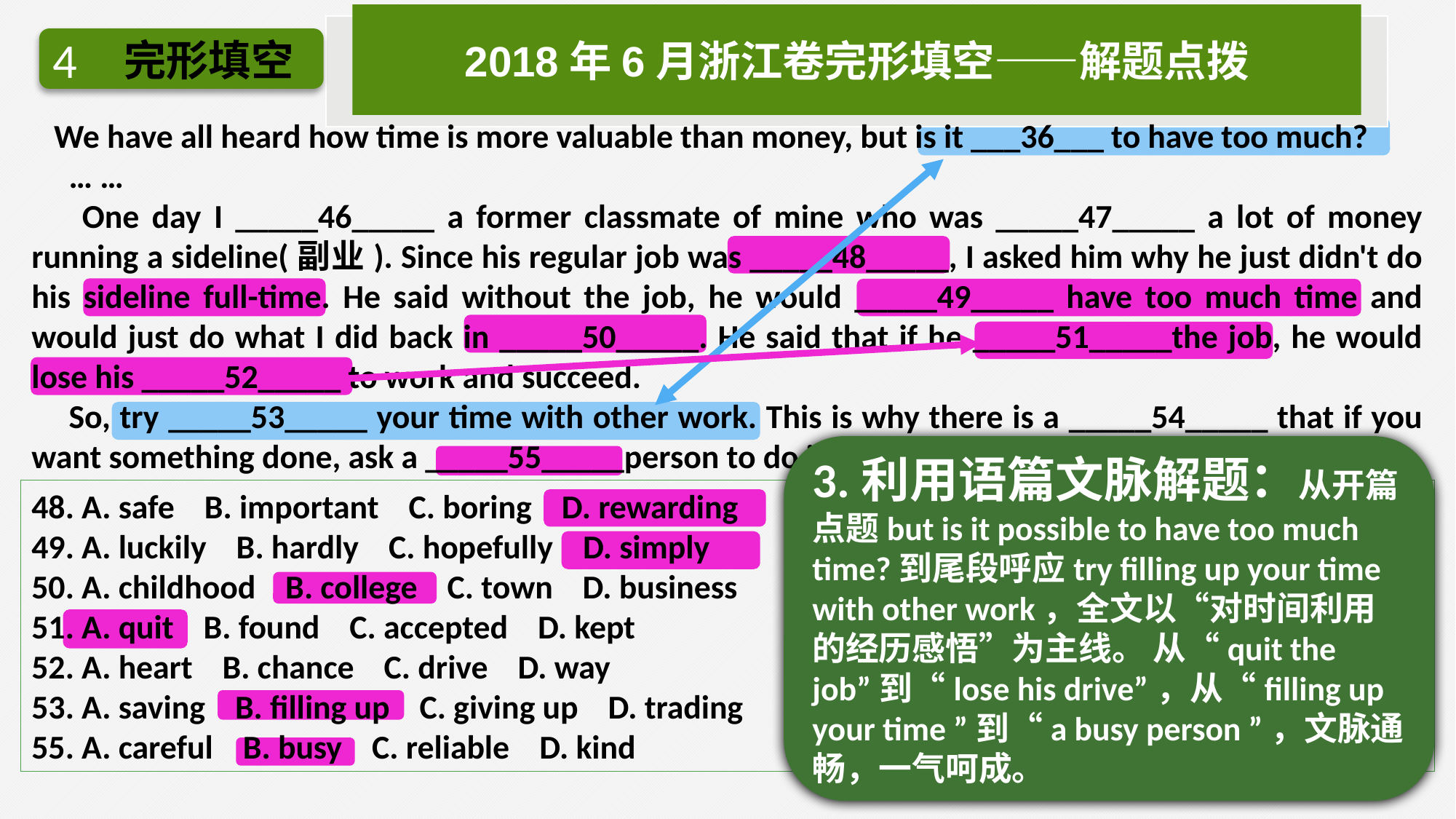

2018年6月浙江卷完形填空——解题点拨

4
完形填空
   We have all heard how time is more valuable than money, but is it ___36___ to have too much?
     … …
    One day I _____46_____ a former classmate of mine who was _____47_____ a lot of money running a sideline(副业). Since his regular job was _____48_____, I asked him why he just didn't do his sideline full-time. He said without the job, he would _____49_____ have too much time and would just do what I did back in _____50_____. He said that if he _____51_____the job, he would lose his _____52_____ to work and succeed.
    So, try _____53_____ your time with other work. This is why there is a _____54_____ that if you want something done, ask a _____55_____person to do it.

3.利用语篇文脉解题：从开篇点题but is it possible to have too much time?到尾段呼应try filling up your time with other work，全文以“对时间利用的经历感悟”为主线。 从“quit the job”到“lose his drive”，从“filling up your time ”到“a busy person ”，文脉通畅，一气呵成。

48. A. safe    B. important    C. boring    D. rewarding
49. A. luckily    B. hardly    C. hopefully    D. simply
50. A. childhood    B. college    C. town    D. business
51. A. quit    B. found    C. accepted    D. kept
52. A. heart    B. chance    C. drive    D. way
53. A. saving    B. filling up    C. giving up    D. trading
55. A. careful    B. busy    C. reliable    D. kind